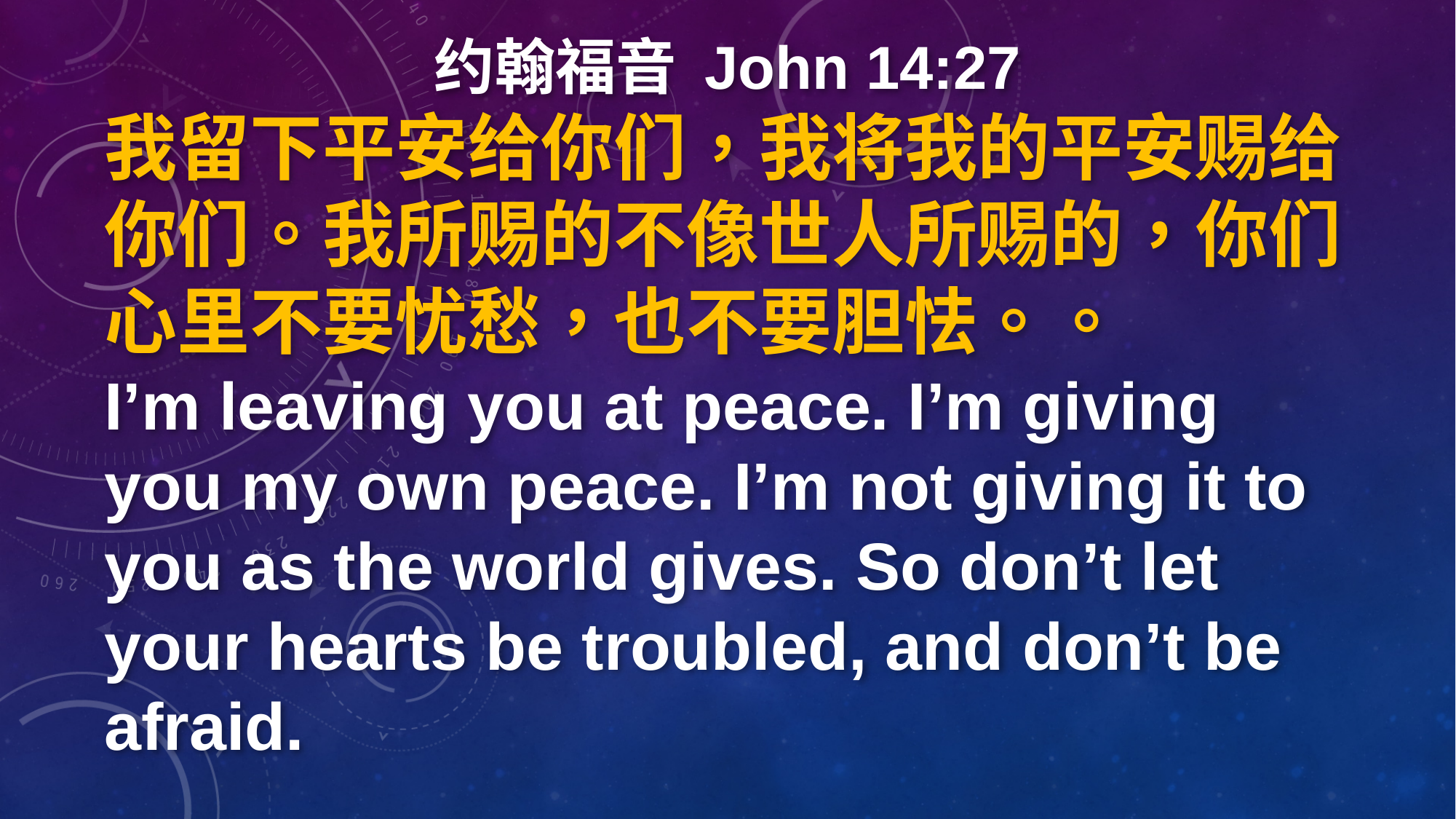

约翰福音 John 14:27
我留下平安给你们，我将我的平安赐给你们。我所赐的不像世人所赐的，你们心里不要忧愁，也不要胆怯。。
I’m leaving you at peace. I’m giving you my own peace. I’m not giving it to you as the world gives. So don’t let your hearts be troubled, and don’t be afraid.